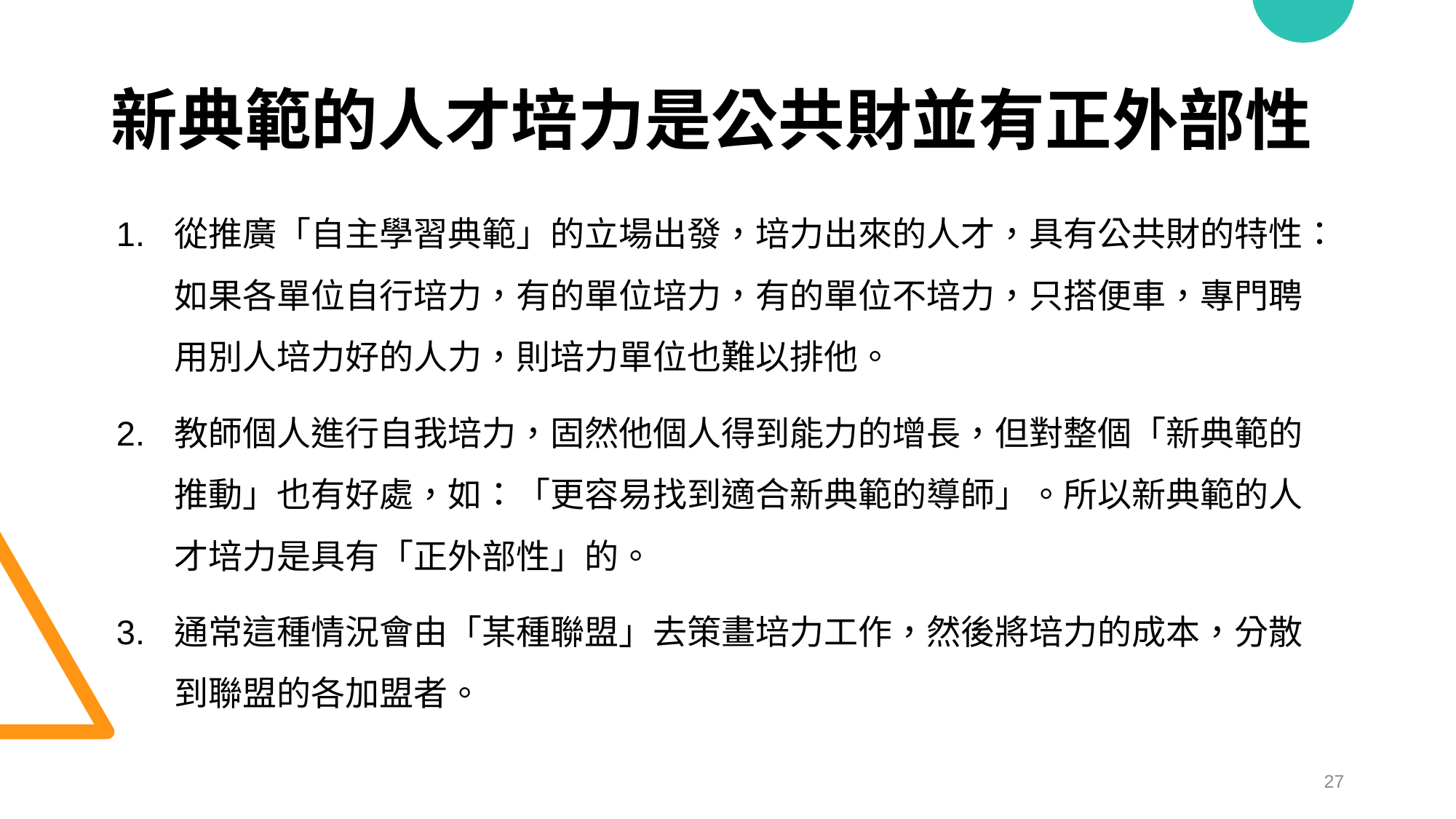

# 新典範的人才培力是公共財並有正外部性
從推廣「自主學習典範」的立場出發，培力出來的人才，具有公共財的特性：如果各單位自行培力，有的單位培力，有的單位不培力，只搭便車，專門聘用別人培力好的人力，則培力單位也難以排他。
教師個人進行自我培力，固然他個人得到能力的增長，但對整個「新典範的推動」也有好處，如：「更容易找到適合新典範的導師」。所以新典範的人才培力是具有「正外部性」的。
通常這種情況會由「某種聯盟」去策畫培力工作，然後將培力的成本，分散到聯盟的各加盟者。

27